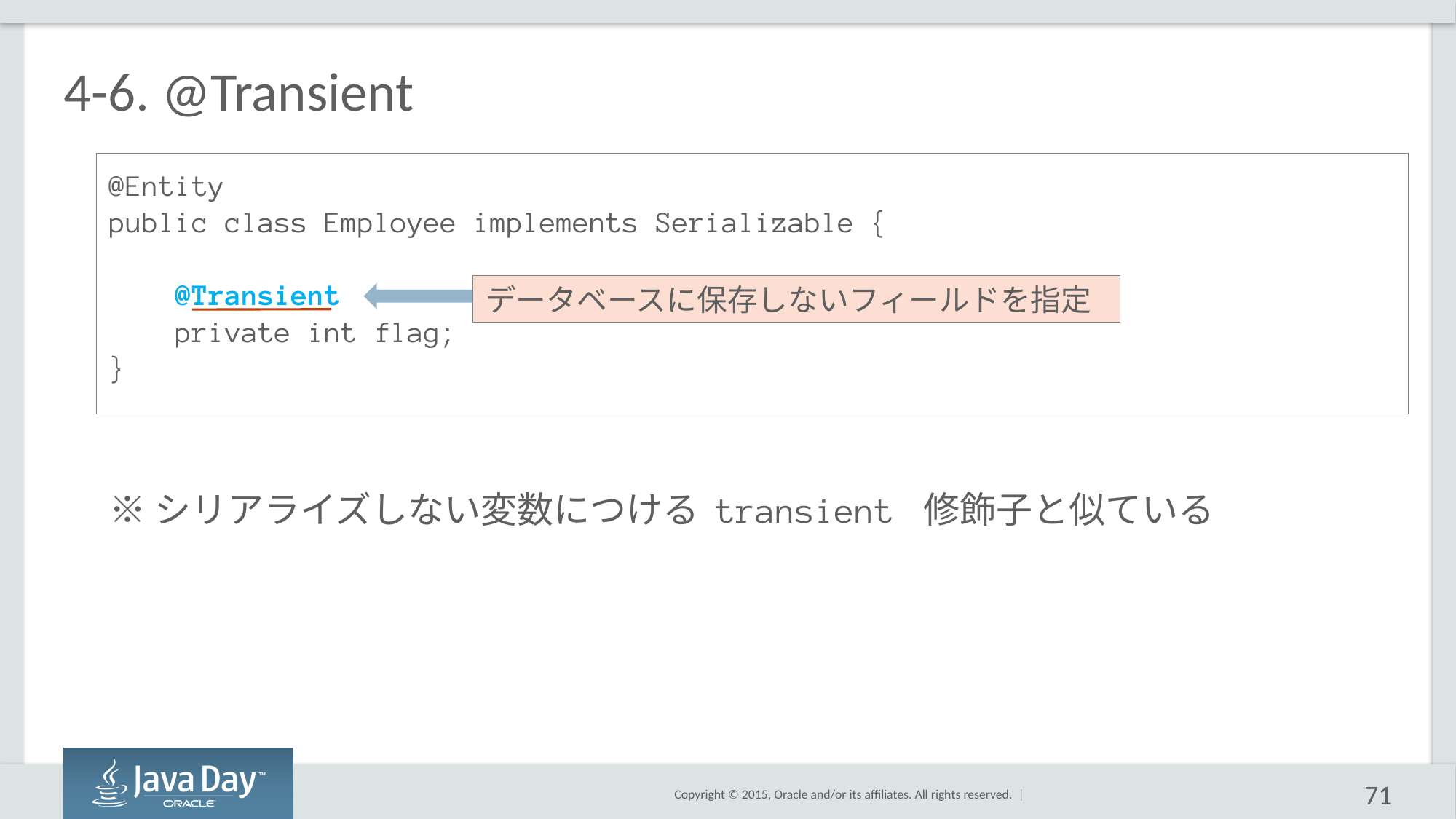

# 4-6. @Transient
@Entity
public class Employee implements Serializable {

    @Transient
    private int flag;
}

※シリアライズしない変数につける transient 修飾子と似ている

データベースに保存しないフィールドを指定
71